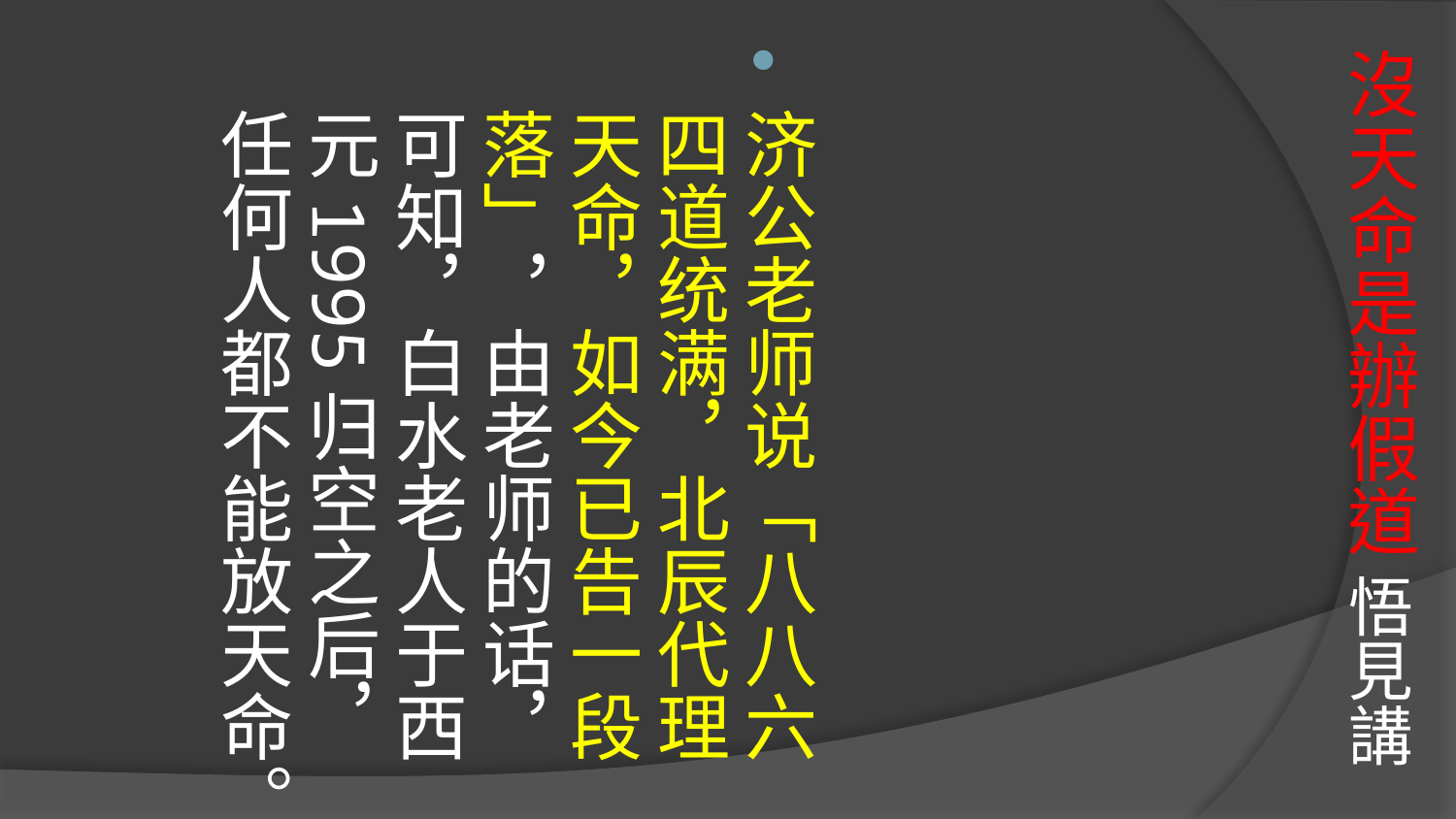

# 沒天命是辦假道 悟見講
济公老师说「八八六四道统满，北辰代理天命，如今已告一段落」，由老师的话，可知，白水老人于西元1995归空之后，任何人都不能放天命。